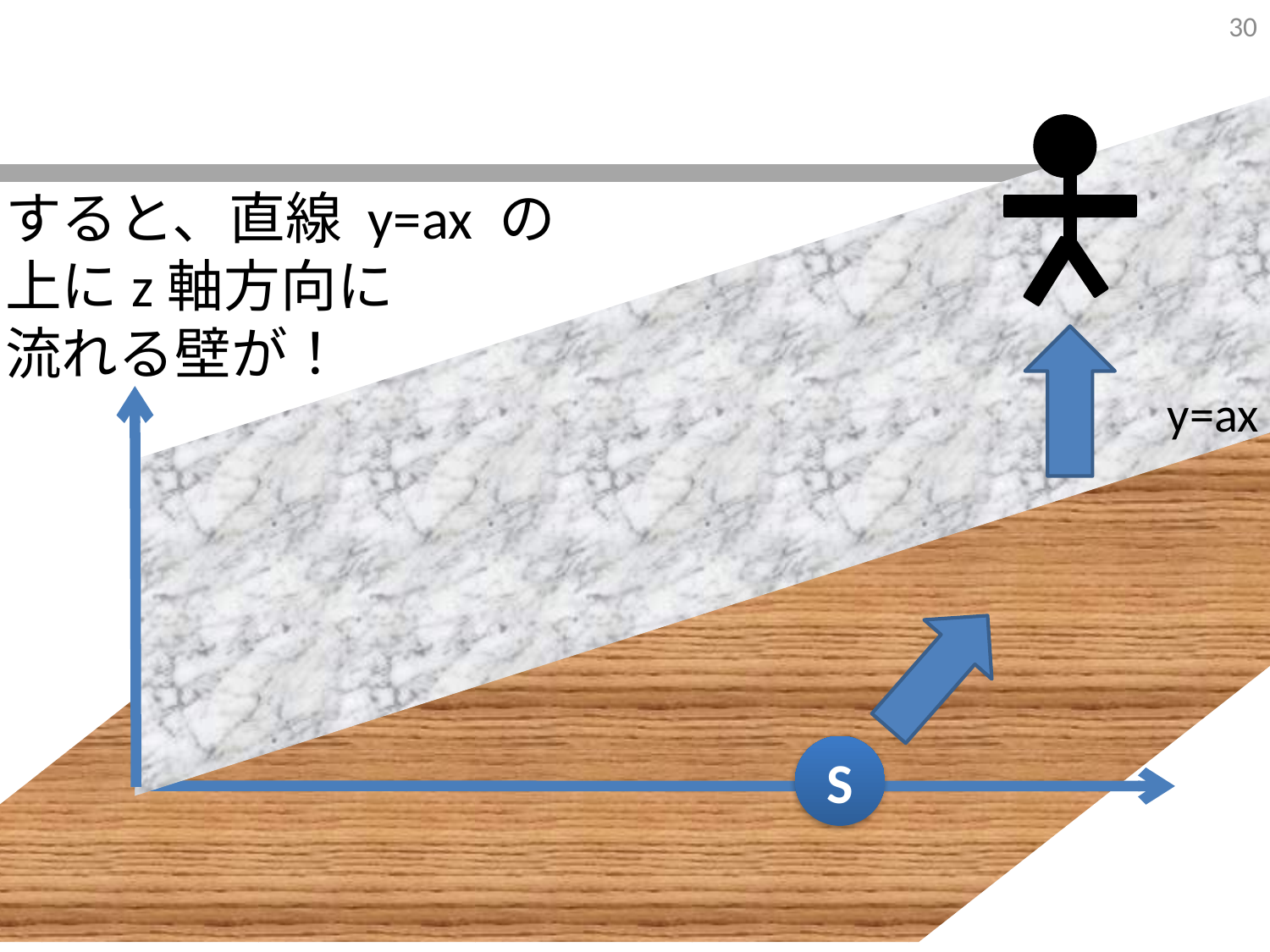

#

すると、直線 y=ax の
上にz軸方向に
流れる壁が！

y=ax

S